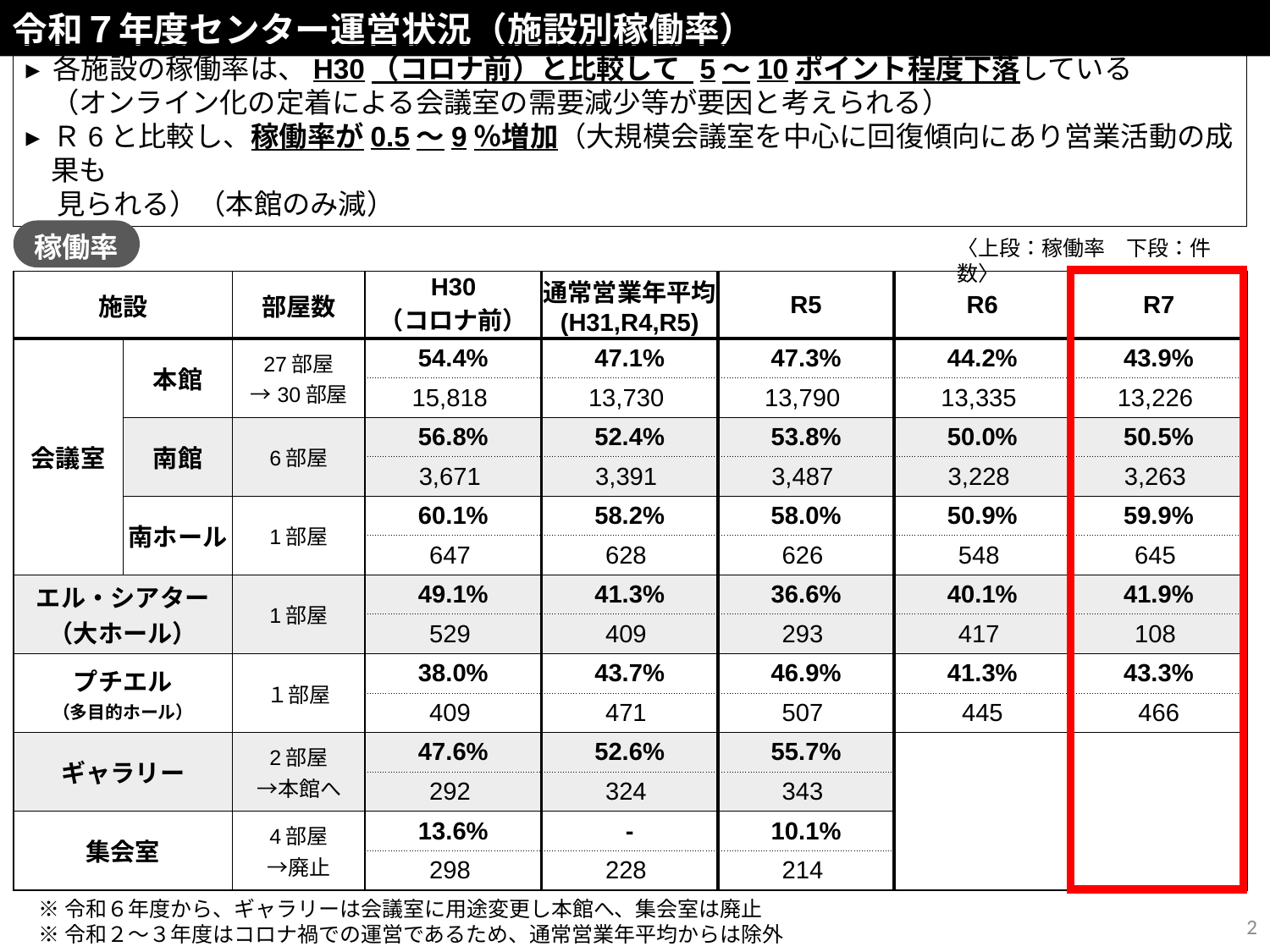

令和７年度センター運営状況（施設別稼働率）
▸ 各施設の稼働率は、H30（コロナ前）と比較して  5～10ポイント程度下落している
（オンライン化の定着による会議室の需要減少等が要因と考えられる）
▸ Ｒ6と比較し、稼働率が0.5～9％増加（大規模会議室を中心に回復傾向にあり営業活動の成果も
 見られる）（本館のみ減）
稼働率
〈上段：稼働率　下段：件数〉

| 施設 |  | 部屋数 | H30 （コロナ前） | 通常営業年平均 (H31,R4,R5) | R5 | R6 | R7 |
| --- | --- | --- | --- | --- | --- | --- | --- |
| 会議室 | 本館 | 27部屋 →30部屋 | 54.4% | 47.1% | 47.3% | 44.2% | 43.9% |
|  |  |  | 15,818 | 13,730 | 13,790 | 13,335 | 13,226 |
|  | 南館 | 6部屋 | 56.8% | 52.4% | 53.8% | 50.0% | 50.5% |
|  |  |  | 3,671 | 3,391 | 3,487 | 3,228 | 3,263 |
|  | 南ホール | 1部屋 | 60.1% | 58.2% | 58.0% | 50.9% | 59.9% |
|  |  |  | 647 | 628 | 626 | 548 | 645 |
| エル・シアター （大ホール） |  | 1部屋 | 49.1% | 41.3% | 36.6% | 40.1% | 41.9% |
|  |  |  | 529 | 409 | 293 | 417 | 108 |
| プチエル （多目的ホール） |  | １部屋 | 38.0% | 43.7% | 46.9% | 41.3% | 43.3% |
|  |  |  | 409 | 471 | 507 | 445 | 466 |
| ギャラリー |  | 2部屋 →本館へ | 47.6% | 52.6% | 55.7% |  |  |
|  |  |  | 292 | 324 | 343 |  |  |
| 集会室 |  | 4部屋 →廃止 | 13.6% | - | 10.1% |  |  |
|  |  |  | 298 | 228 | 214 |  |  |
※令和６年度から、ギャラリーは会議室に用途変更し本館へ、集会室は廃止
※令和２～３年度はコロナ禍での運営であるため、通常営業年平均からは除外
2